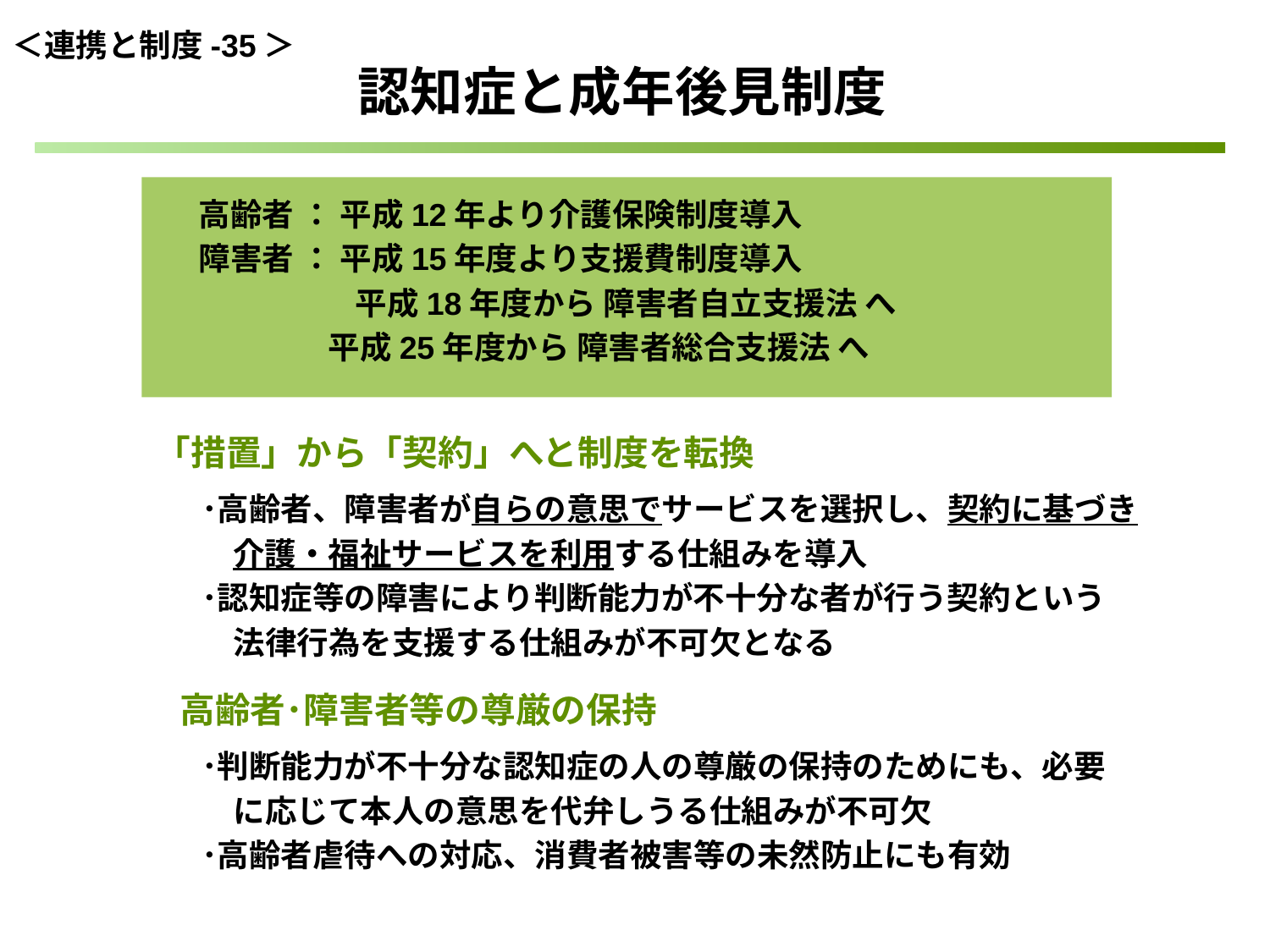

＜連携と制度-35＞
認知症と成年後見制度

     高齢者 ： 平成12年より介護保険制度導入
     障害者 ： 平成15年度より支援費制度導入
　    　               平成18年度から 障害者自立支援法 へ
                       平成25年度から 障害者総合支援法 へ

「措置」から「契約」へと制度を転換

　  ･高齢者、障害者が自らの意思でサービスを選択し、契約に基づき
　  　介護・福祉サービスを利用する仕組みを導入
　  ･認知症等の障害により判断能力が不十分な者が行う契約という
　  　法律行為を支援する仕組みが不可欠となる

  高齢者･障害者等の尊厳の保持

　  ･判断能力が不十分な認知症の人の尊厳の保持のためにも、必要
　　  に応じて本人の意思を代弁しうる仕組みが不可欠
　  ･高齢者虐待への対応、消費者被害等の未然防止にも有効